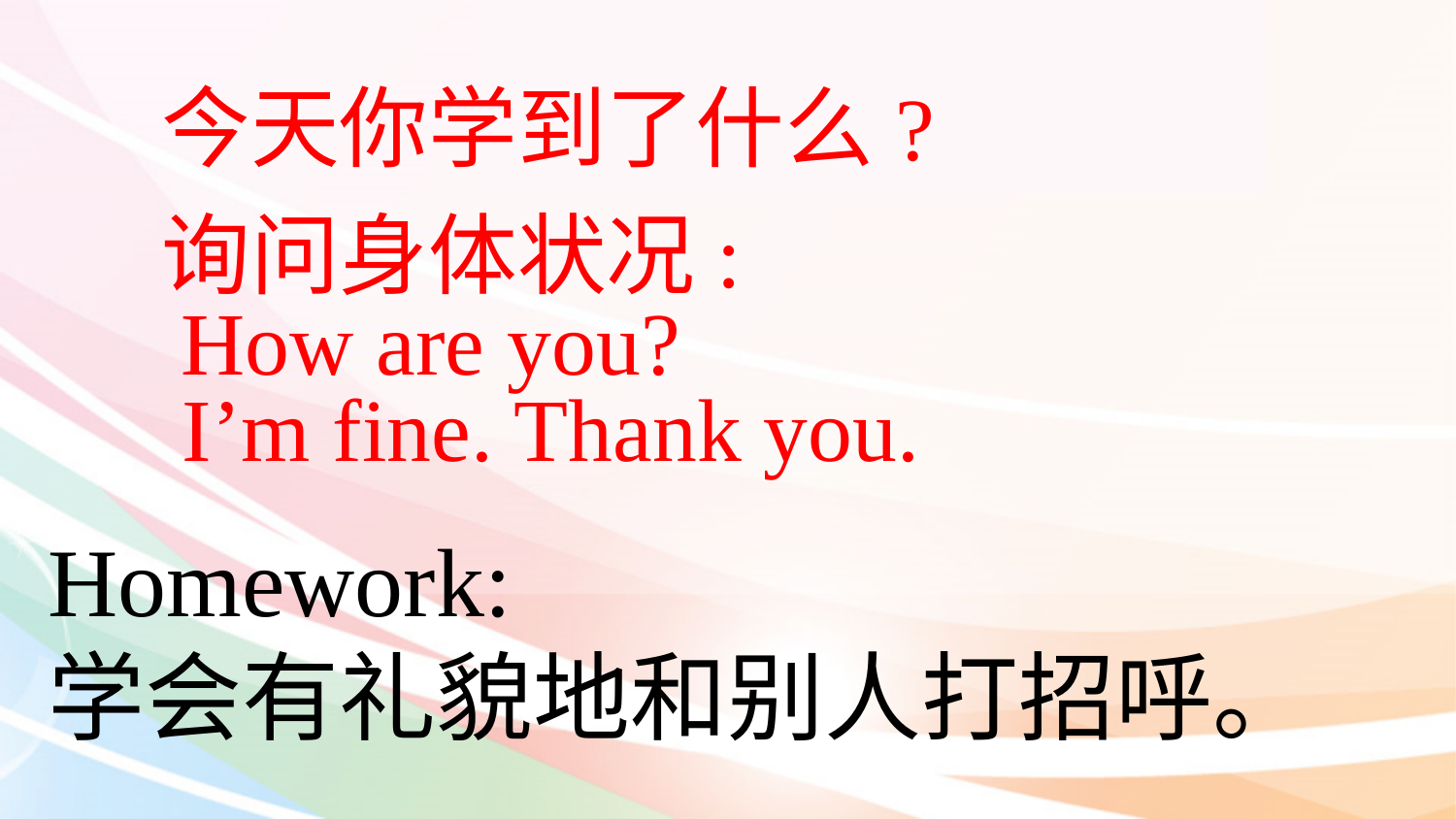

今天你学到了什么?
询问身体状况:
How are you?
I’m fine. Thank you.
Homework:
学会有礼貌地和别人打招呼。